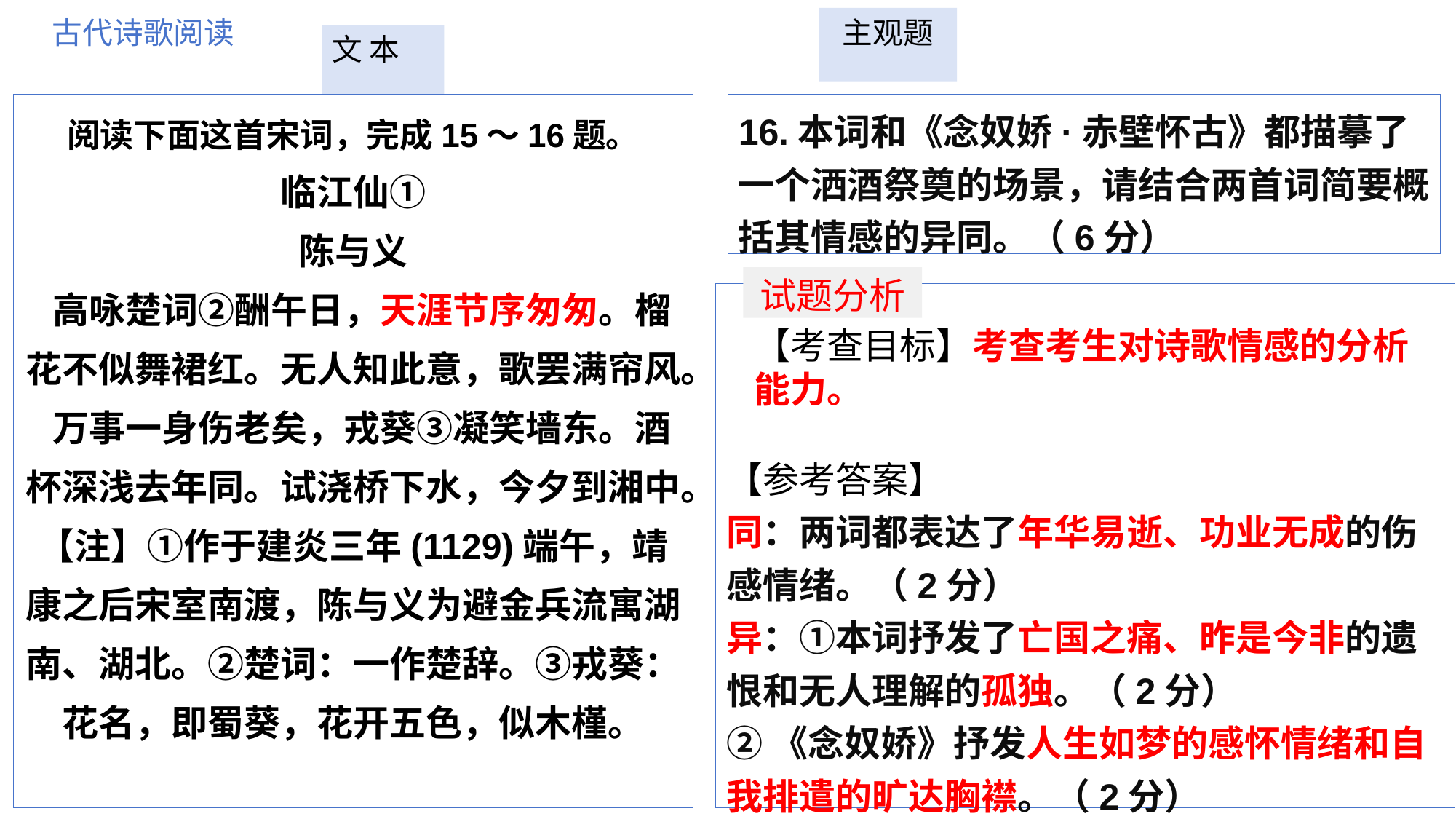

古代诗歌阅读
主观题
文 本
阅读下面这首宋词，完成15～16题。
临江仙①
陈与义
 高咏楚词②酬午日，天涯节序匆匆。榴花不似舞裙红。无人知此意，歌罢满帘风。
 万事一身伤老矣，戎葵③凝笑墙东。酒杯深浅去年同。试浇桥下水，今夕到湘中。
【注】①作于建炎三年(1129)端午，靖康之后宋室南渡，陈与义为避金兵流寓湖南、湖北。②楚词：一作楚辞。③戎葵：花名，即蜀葵，花开五色，似木槿。
16.本词和《念奴娇·赤壁怀古》都描摹了一个洒酒祭奠的场景，请结合两首词简要概括其情感的异同。（6分）
试题分析

【参考答案】
同：两词都表达了年华易逝、功业无成的伤感情绪。（2分）
异：①本词抒发了亡国之痛、昨是今非的遗恨和无人理解的孤独。（2分）
②《念奴娇》抒发人生如梦的感怀情绪和自我排遣的旷达胸襟。（2分）

【考查目标】考查考生对诗歌情感的分析能力。